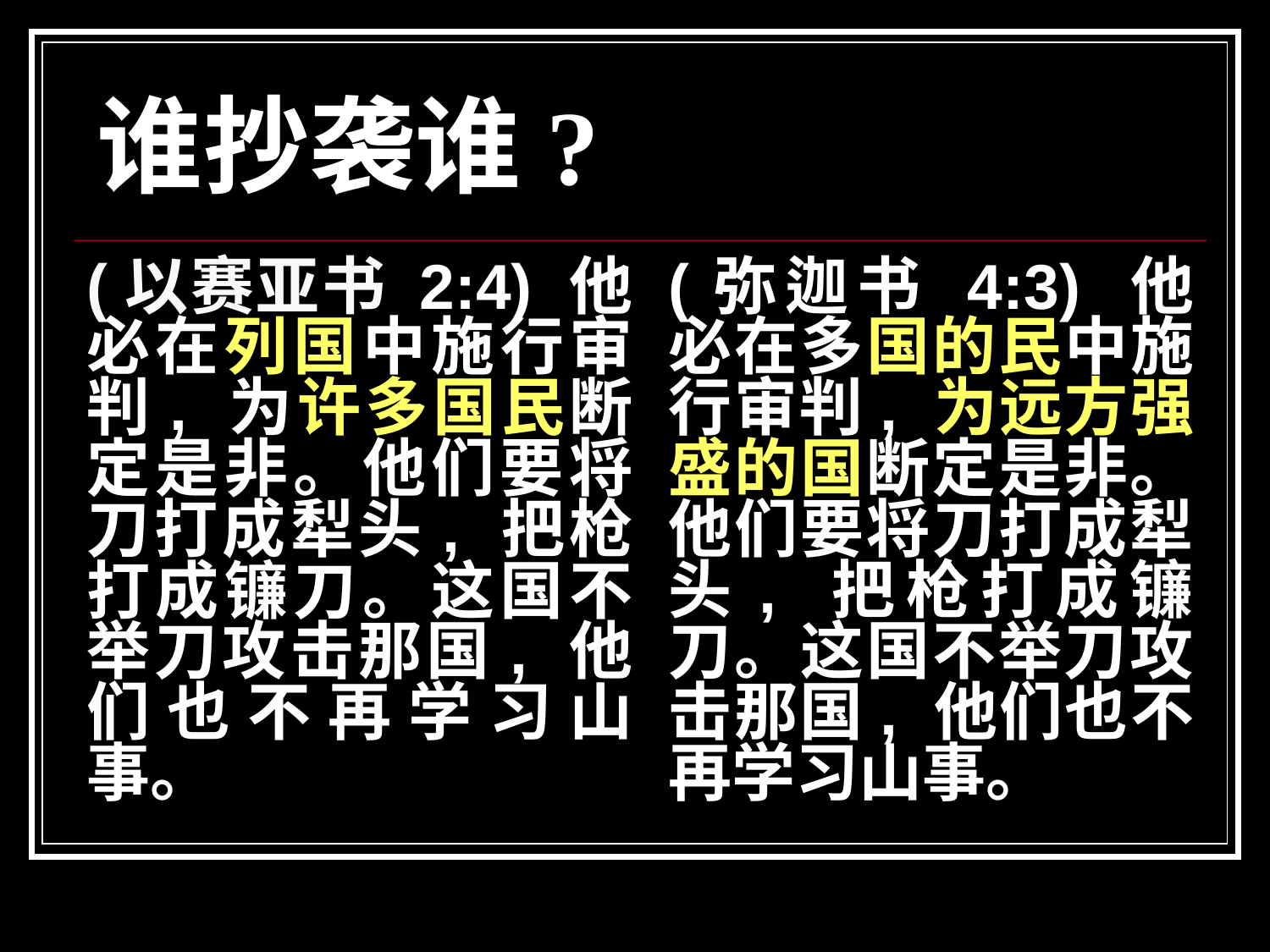

# 谁抄袭谁?
(以赛亚书 2:4) 他必在列国中施行审判, 为许多国民断定是非。他们要将刀打成犁头, 把枪打成镰刀。这国不举刀攻击那国, 他们也不再学习山事。
(弥迦书 4:3) 他必在多国的民中施行审判, 为远方强盛的国断定是非。他们要将刀打成犁头, 把枪打成镰刀。这国不举刀攻击那国, 他们也不再学习山事。